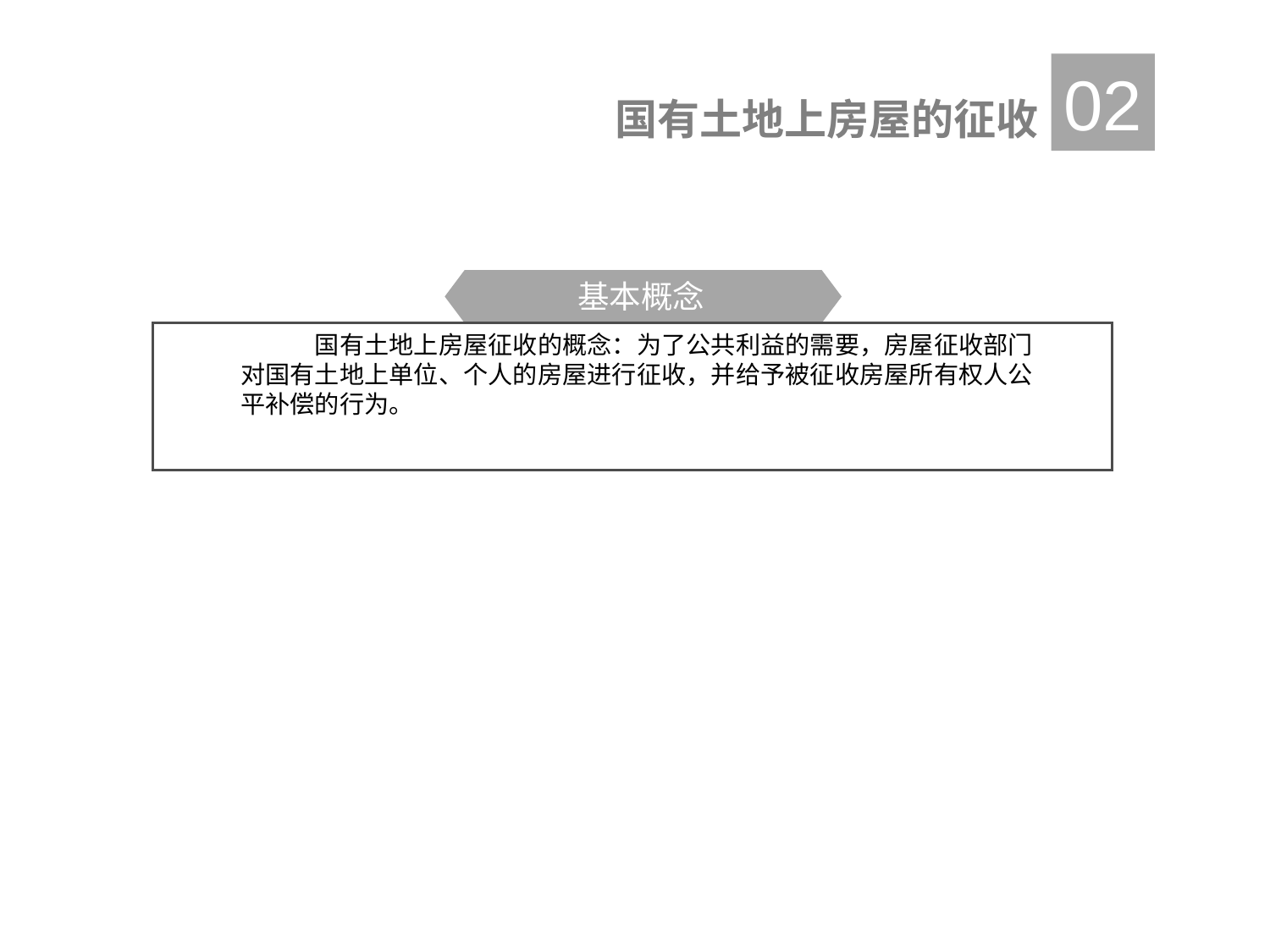

02
国有土地上房屋的征收

            基本概念

　　　国有土地上房屋征收的概念：为了公共利益的需要，房屋征收部门对国有土地上单位、个人的房屋进行征收，并给予被征收房屋所有权人公平补偿的行为。